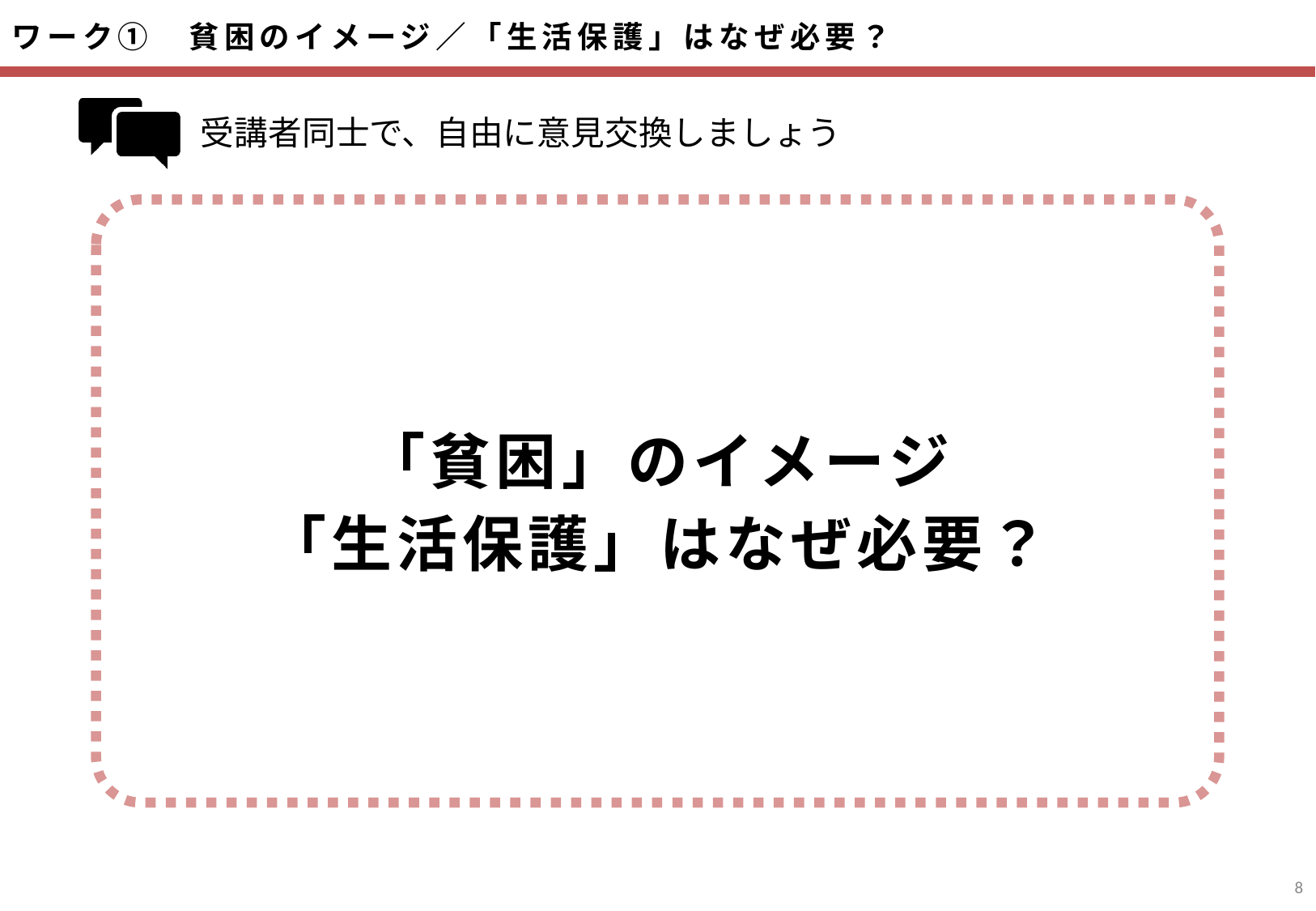

ワーク①　貧困のイメージ／「生活保護」はなぜ必要？
「貧困」のイメージ
「生活保護」はなぜ必要？
8